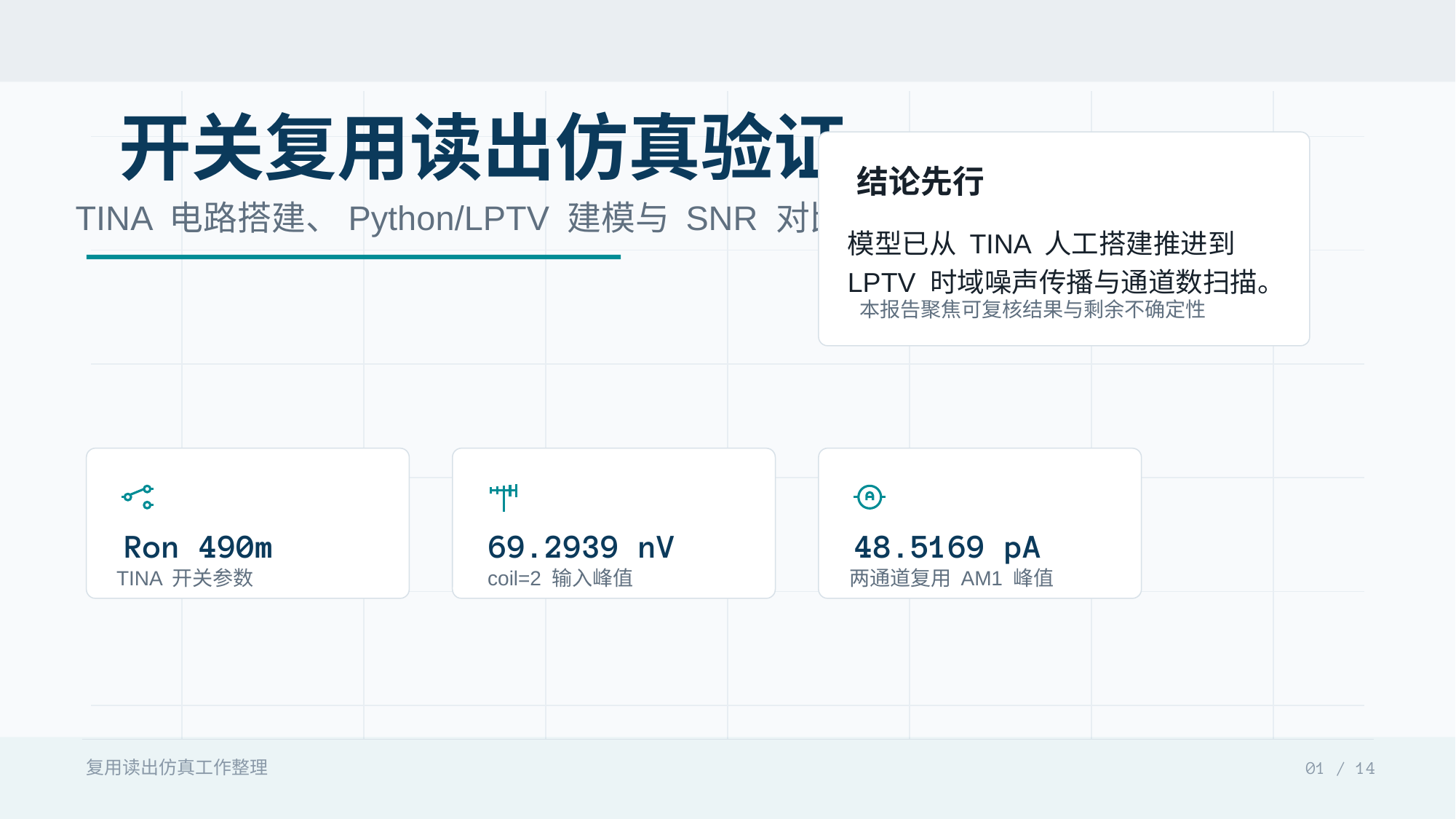

开关复用读出仿真验证
TINA 电路搭建、Python/LPTV 建模与 SNR 对比

结论先行
模型已从 TINA 人工搭建推进到LPTV 时域噪声传播与通道数扫描。
本报告聚焦可复核结果与剩余不确定性

Ron 490m
69.2939 nV
48.5169 pA
TINA 开关参数
coil=2 输入峰值
两通道复用 AM1 峰值

复用读出仿真工作整理
01 / 14